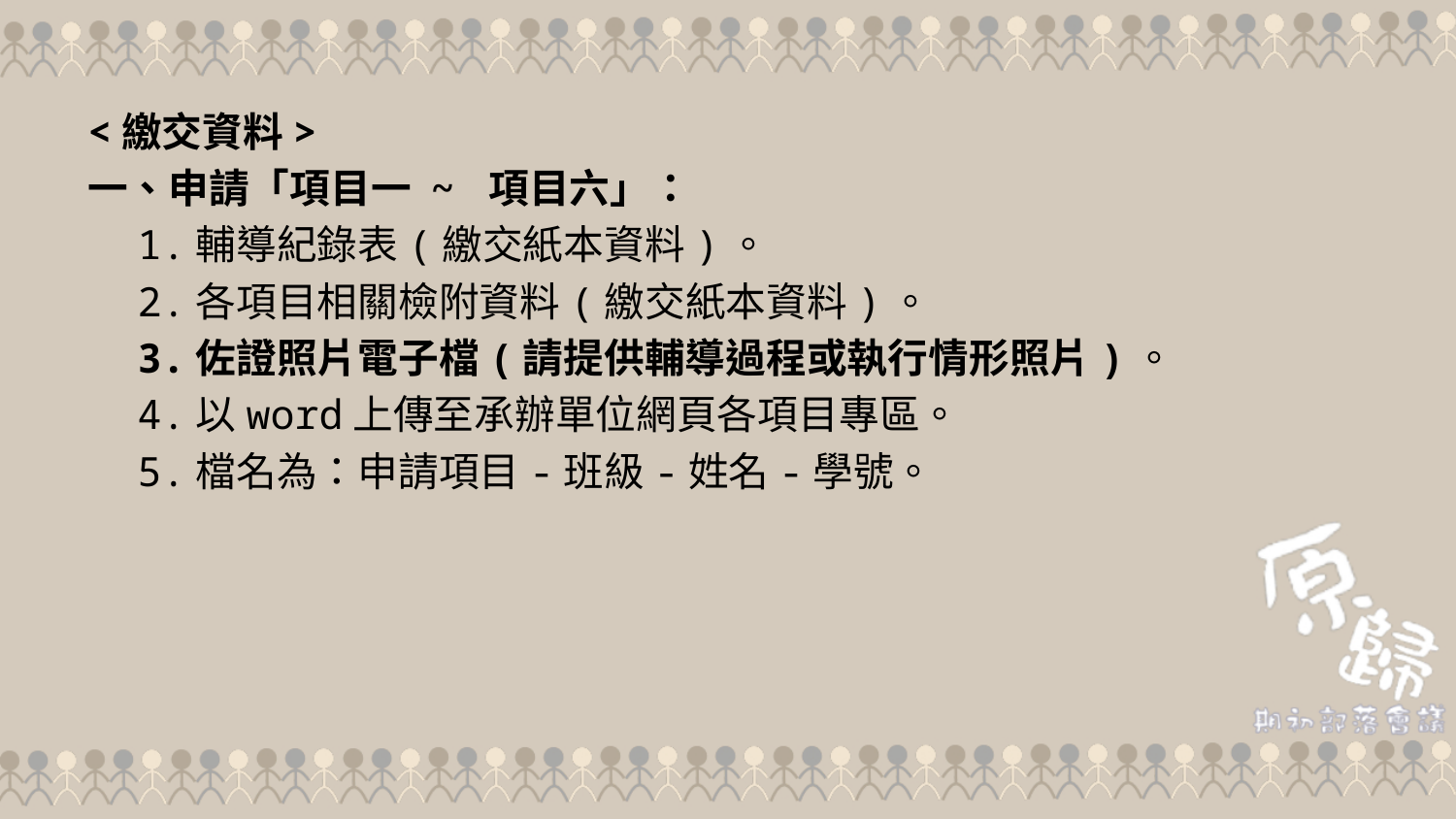

<繳交資料>
一、申請「項目一 ~ 項目六」：
　1.輔導紀錄表(繳交紙本資料)。
　2.各項目相關檢附資料(繳交紙本資料)。
　3.佐證照片電子檔(請提供輔導過程或執行情形照片)。
　4.以word上傳至承辦單位網頁各項目專區。
　5.檔名為：申請項目-班級-姓名-學號。
55